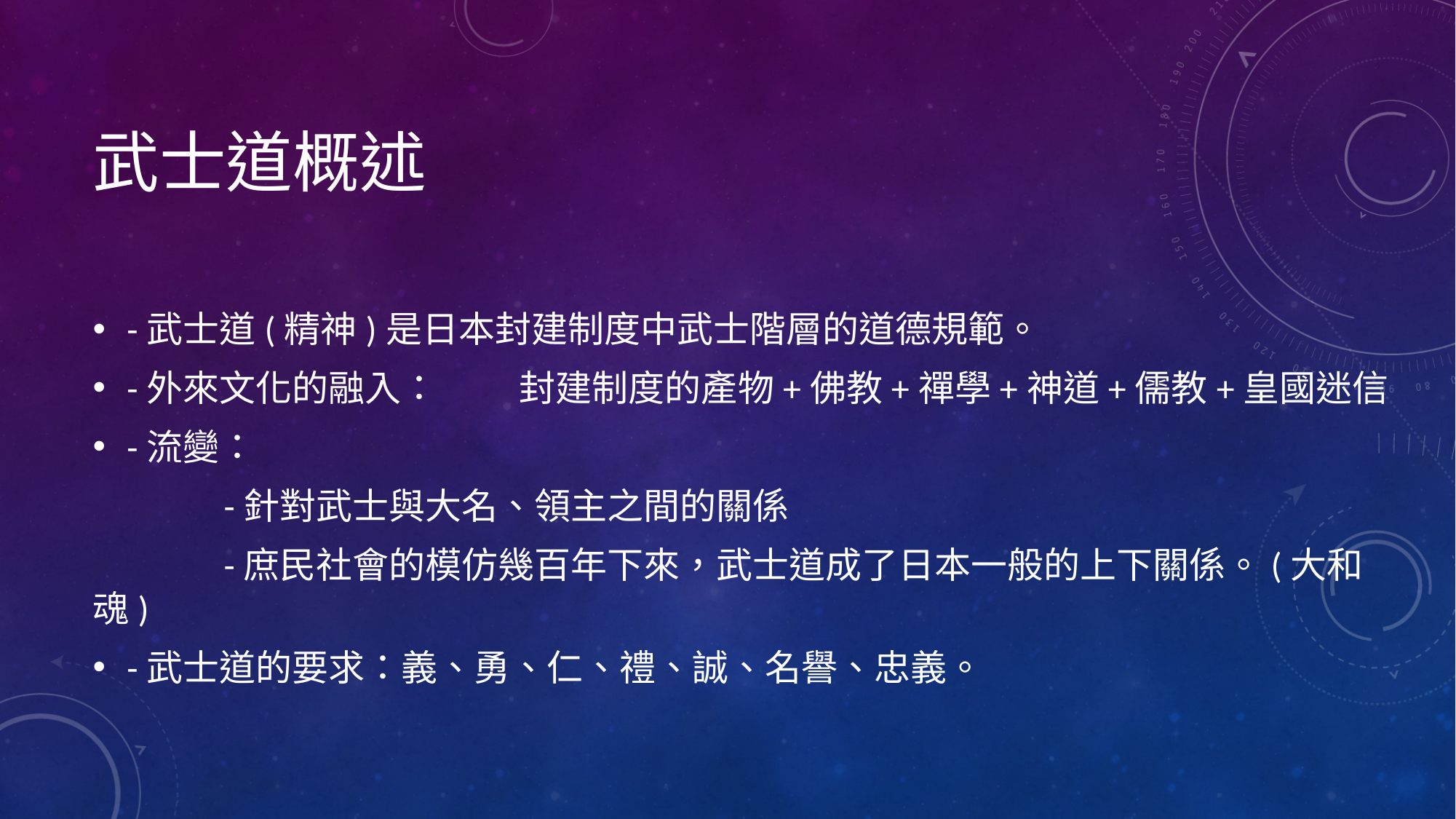

# 武士道概述
-武士道(精神)是日本封建制度中武士階層的道德規範。
-外來文化的融入：          封建制度的產物+佛教+禪學+神道+儒教+皇國迷信
-流變：
                -針對武士與大名、領主之間的關係
                -庶民社會的模仿幾百年下來，武士道成了日本一般的上下關係。(大和魂)
-武士道的要求：義、勇、仁、禮、誠、名譽、忠義。